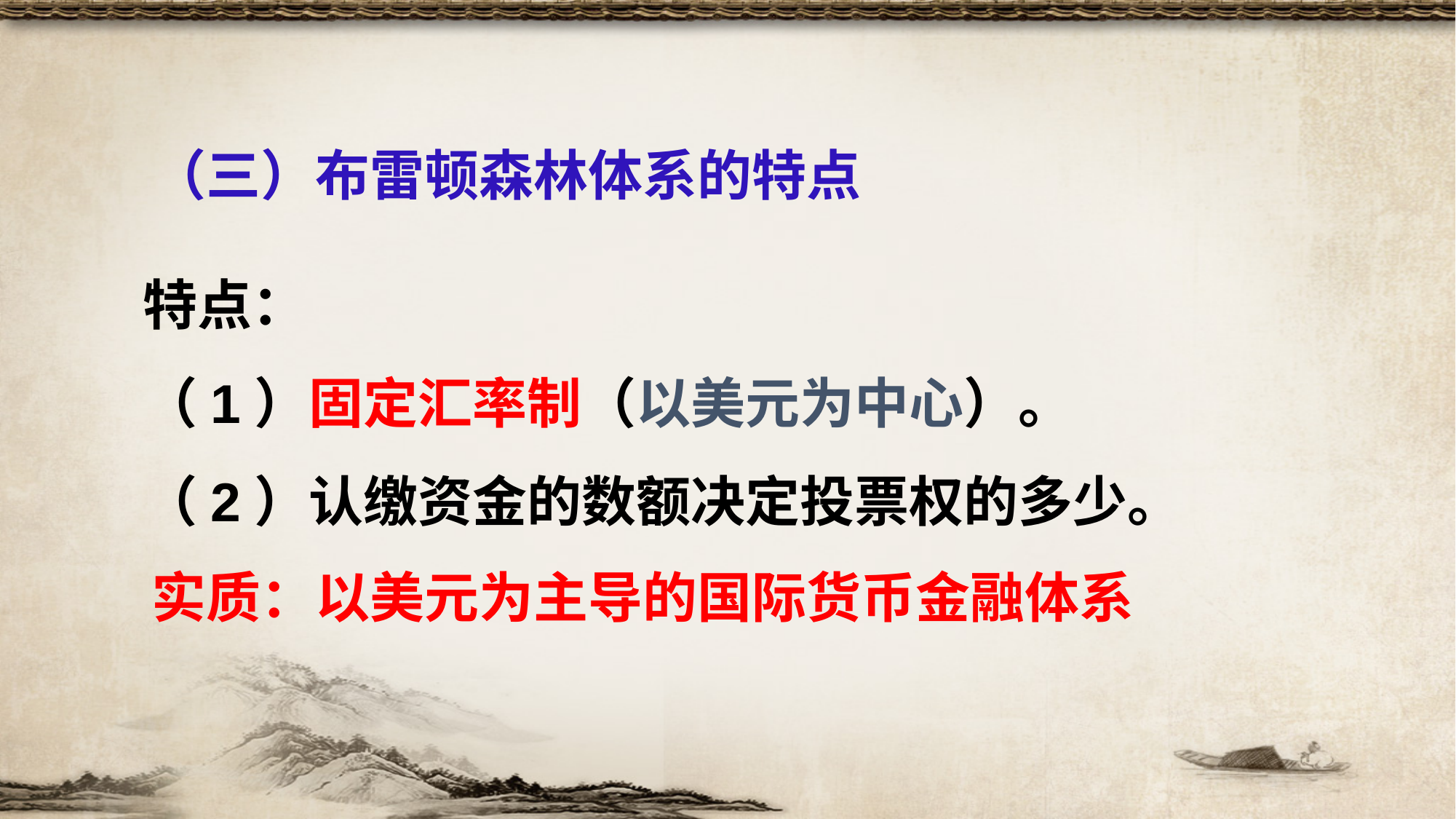

（三）布雷顿森林体系的特点
特点：
（1）固定汇率制（以美元为中心）。
（2）认缴资金的数额决定投票权的多少。
实质：以美元为主导的国际货币金融体系